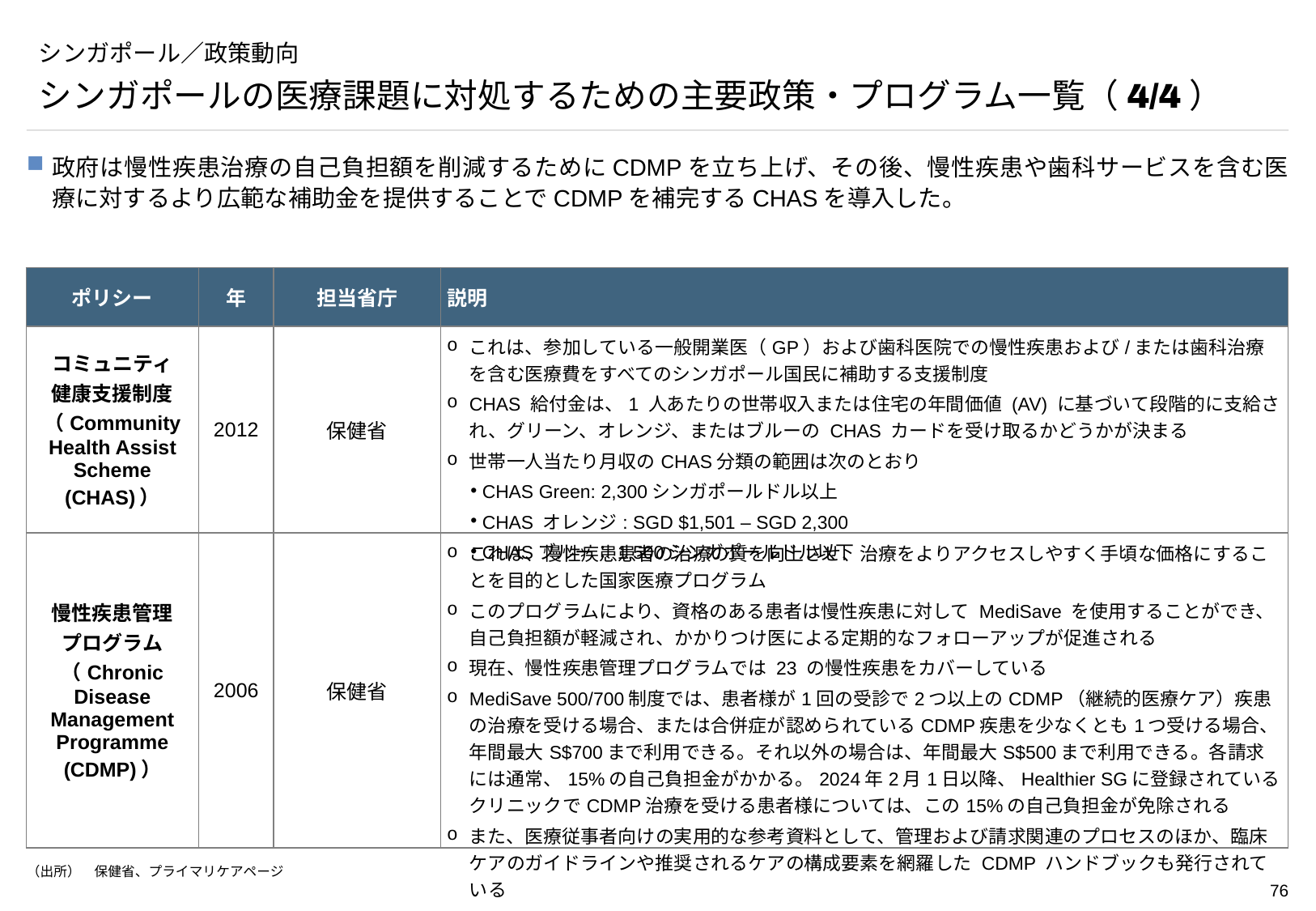

# シンガポール／政策動向
シンガポールの医療課題に対処するための主要政策・プログラム一覧（4/4）
政府は慢性疾患治療の自己負担額を削減するためにCDMPを立ち上げ、その後、慢性疾患や歯科サービスを含む医療に対するより広範な補助金を提供することでCDMPを補完するCHASを導入した。
| ポリシー | 年 | 担当省庁 | 説明 |
| --- | --- | --- | --- |
| コミュニティ 健康支援制度 （Community Health Assist Scheme (CHAS)） | 2012 | 保健省 | これは、参加している一般開業医（GP）および歯科医院での慢性疾患および/または歯科治療を含む医療費をすべてのシンガポール国民に補助する支援制度 CHAS 給付金は、1 人あたりの世帯収入または住宅の年間価値 (AV) に基づいて段階的に支給され、グリーン、オレンジ、またはブルーの CHAS カードを受け取るかどうかが決まる 世帯一人当たり月収のCHAS分類の範囲は次のとおり CHAS Green: 2,300シンガポールドル以上 CHAS オレンジ: SGD $1,501 – SGD 2,300 CHASブルー：1,500シンガポールドル以下 |
| 慢性疾患管理 プログラム （Chronic Disease Management Programme (CDMP)） | 2006 | 保健省 | これは、慢性疾患患者の治療の質を向上させ、治療をよりアクセスしやすく手頃な価格にすることを目的とした国家医療プログラム このプログラムにより、資格のある患者は慢性疾患に対して MediSave を使用することができ、自己負担額が軽減され、かかりつけ医による定期的なフォローアップが促進される 現在、慢性疾患管理プログラムでは 23 の慢性疾患をカバーしている MediSave 500/700制度では、患者様が1回の受診で2つ以上のCDMP（継続的医療ケア）疾患の治療を受ける場合、または合併症が認められているCDMP疾患を少なくとも1つ受ける場合、年間最大S$700まで利用できる。それ以外の場合は、年間最大S$500まで利用できる。各請求には通常、15%の自己負担金がかかる。2024年2月1日以降、Healthier SGに登録されているクリニックでCDMP治療を受ける患者様については、この15%の自己負担金が免除される また、医療従事者向けの実用的な参考資料として、管理および請求関連のプロセスのほか、臨床ケアのガイドラインや推奨されるケアの構成要素を網羅した CDMP ハンドブックも発行されている |
（出所）　保健省、プライマリケアページ